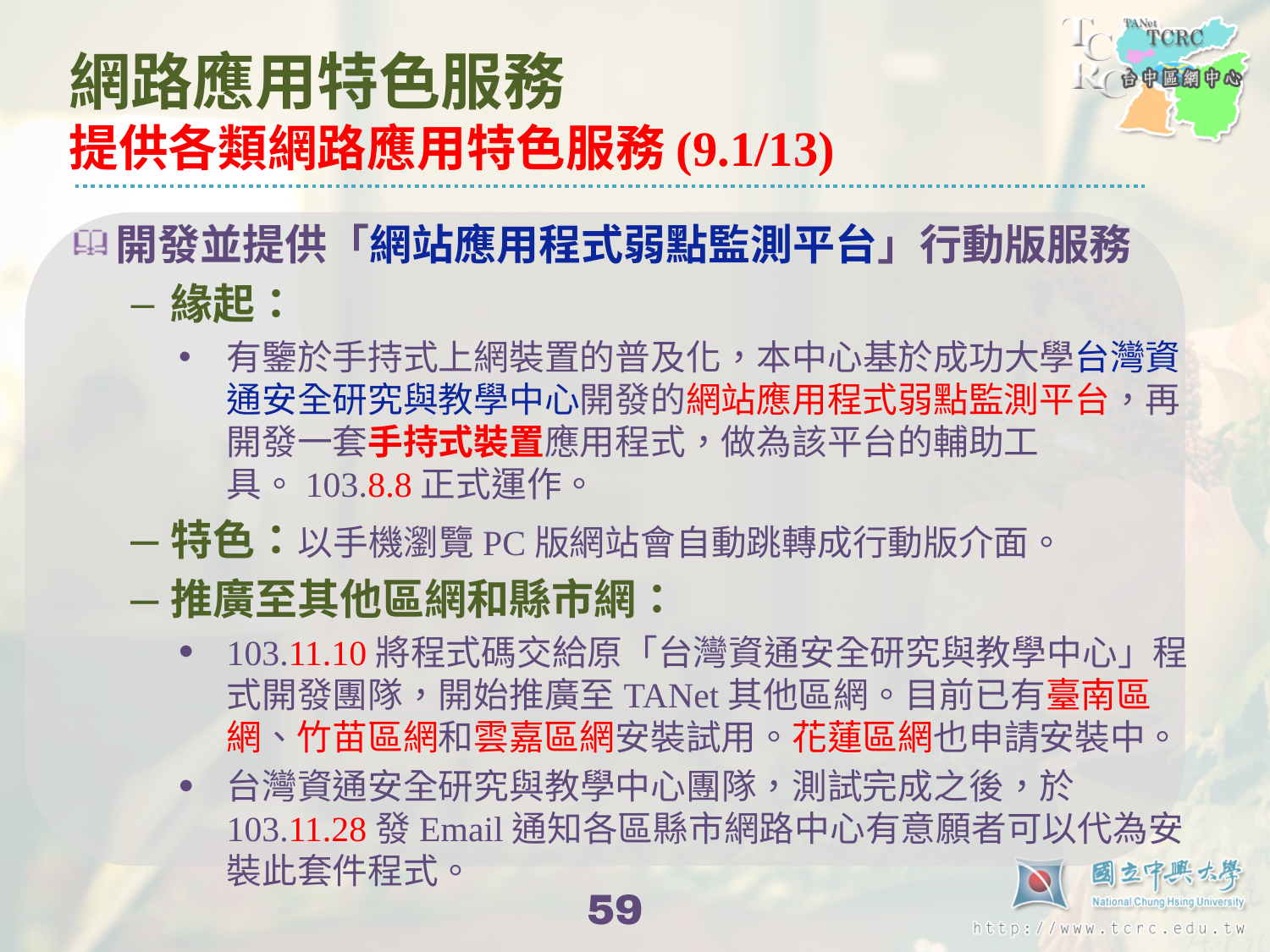

# 網路應用特色服務 提供各類網路應用特色服務(9.1/13)
開發並提供「網站應用程式弱點監測平台」行動版服務
緣起：
有鑒於手持式上網裝置的普及化，本中心基於成功大學台灣資通安全研究與教學中心開發的網站應用程式弱點監測平台，再開發一套手持式裝置應用程式，做為該平台的輔助工具。103.8.8正式運作。
特色：以手機瀏覽PC版網站會自動跳轉成行動版介面。
推廣至其他區網和縣市網：
103.11.10將程式碼交給原「台灣資通安全研究與教學中心」程式開發團隊，開始推廣至TANet其他區網。目前已有臺南區網、竹苗區網和雲嘉區網安裝試用。花蓮區網也申請安裝中。
台灣資通安全研究與教學中心團隊，測試完成之後，於103.11.28發Email通知各區縣市網路中心有意願者可以代為安裝此套件程式。